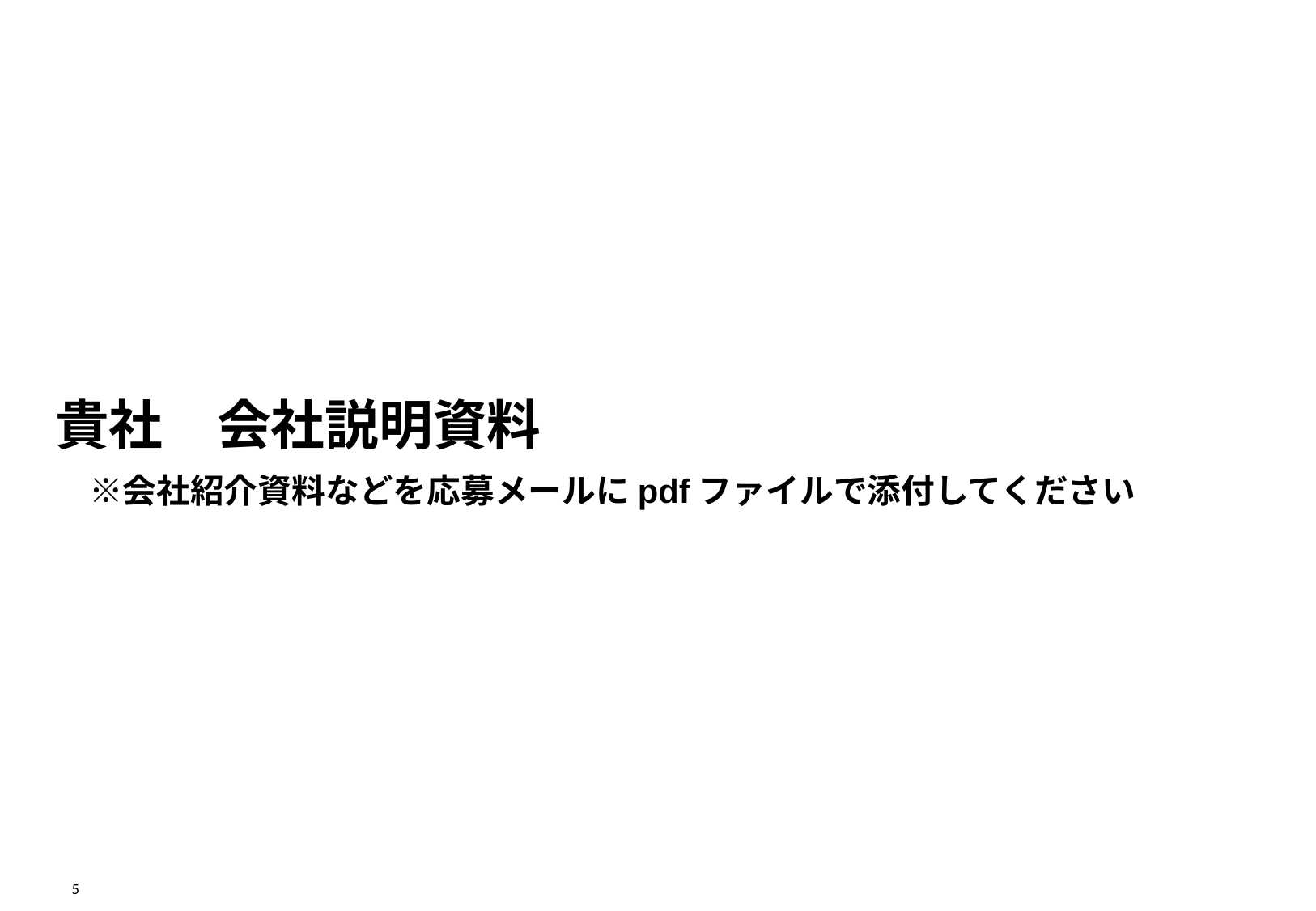

貴社　会社説明資料
　※会社紹介資料などを応募メールにpdfファイルで添付してください
5